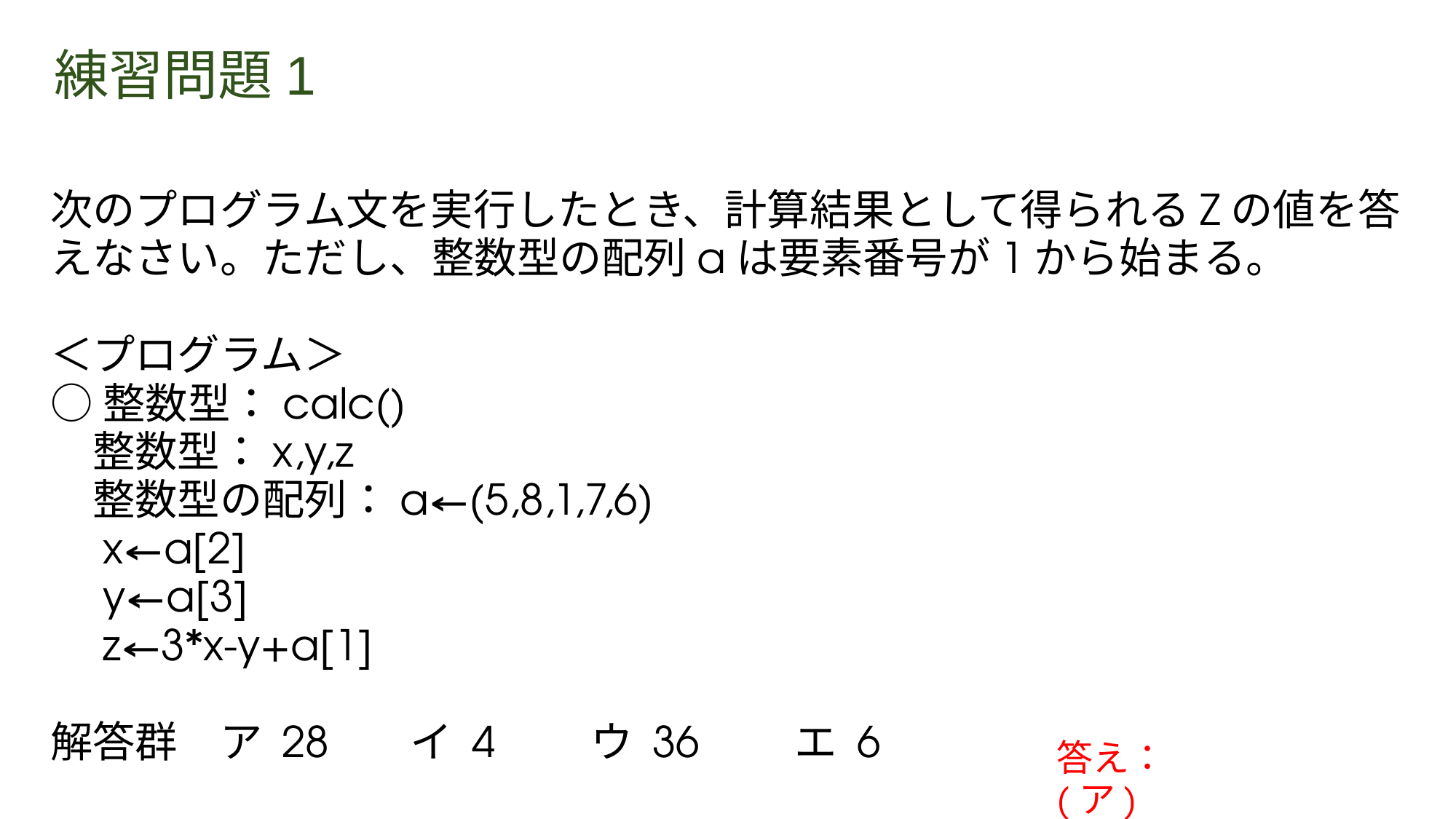

# 練習問題1
次のプログラム文を実行したとき、計算結果として得られるZの値を答えなさい。ただし、整数型の配列aは要素番号が1から始まる。

＜プログラム＞
○整数型：calc()
　整数型：x,y,z
　整数型の配列：a←(5,8,1,7,6)
　x←a[2]
　y←a[3]
　z←3*x-y+a[1]

解答群　ア 28      イ 4　　ウ 36　　エ 6
答え：(ア)